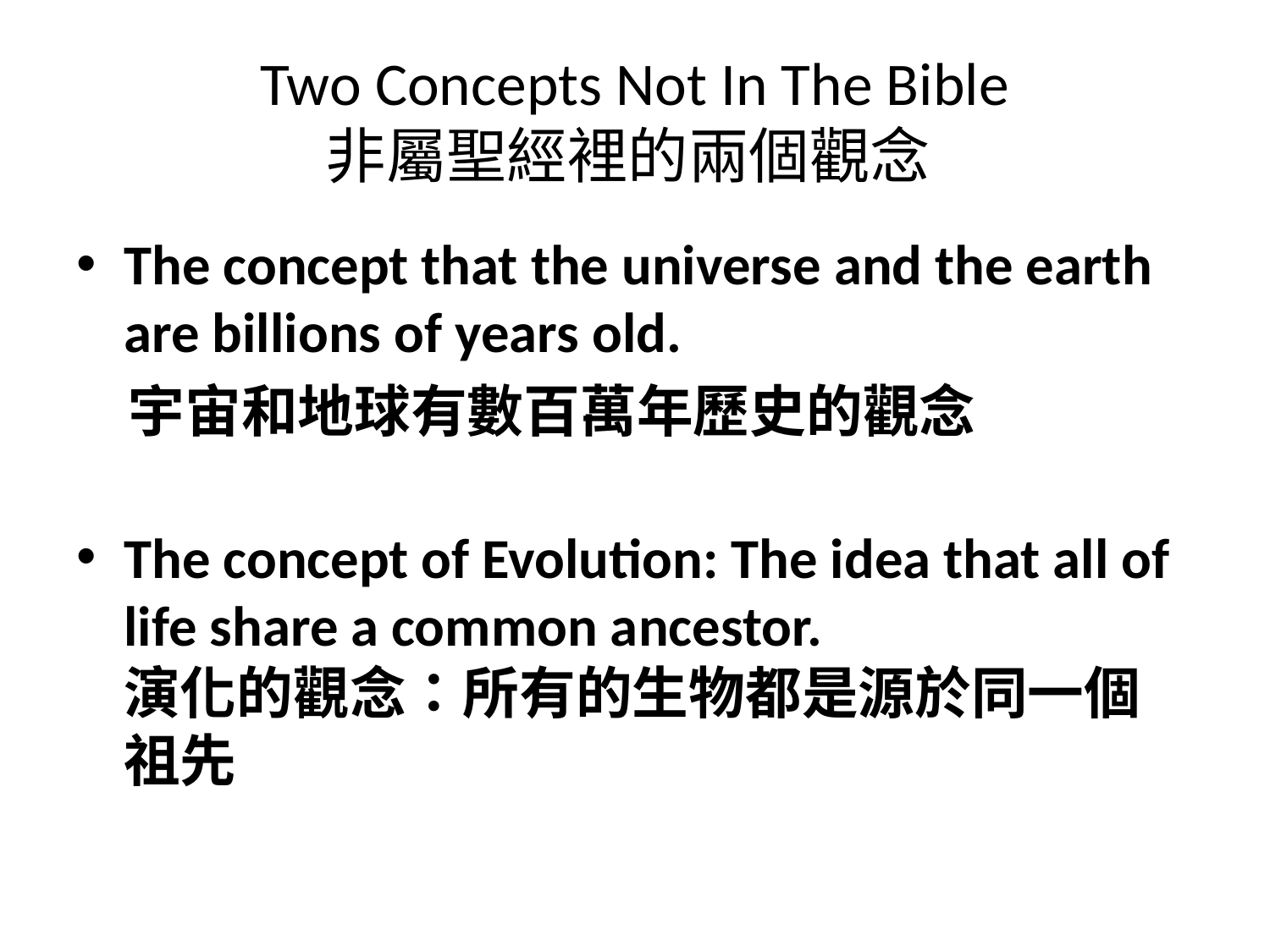

# Two Concepts Not In The Bible 非屬聖經裡的兩個觀念
The concept that the universe and the earth are billions of years old.
   宇宙和地球有數百萬年歷史的觀念
The concept of Evolution: The idea that all of life share a common ancestor.
演化的觀念：所有的生物都是源於同一個祖先